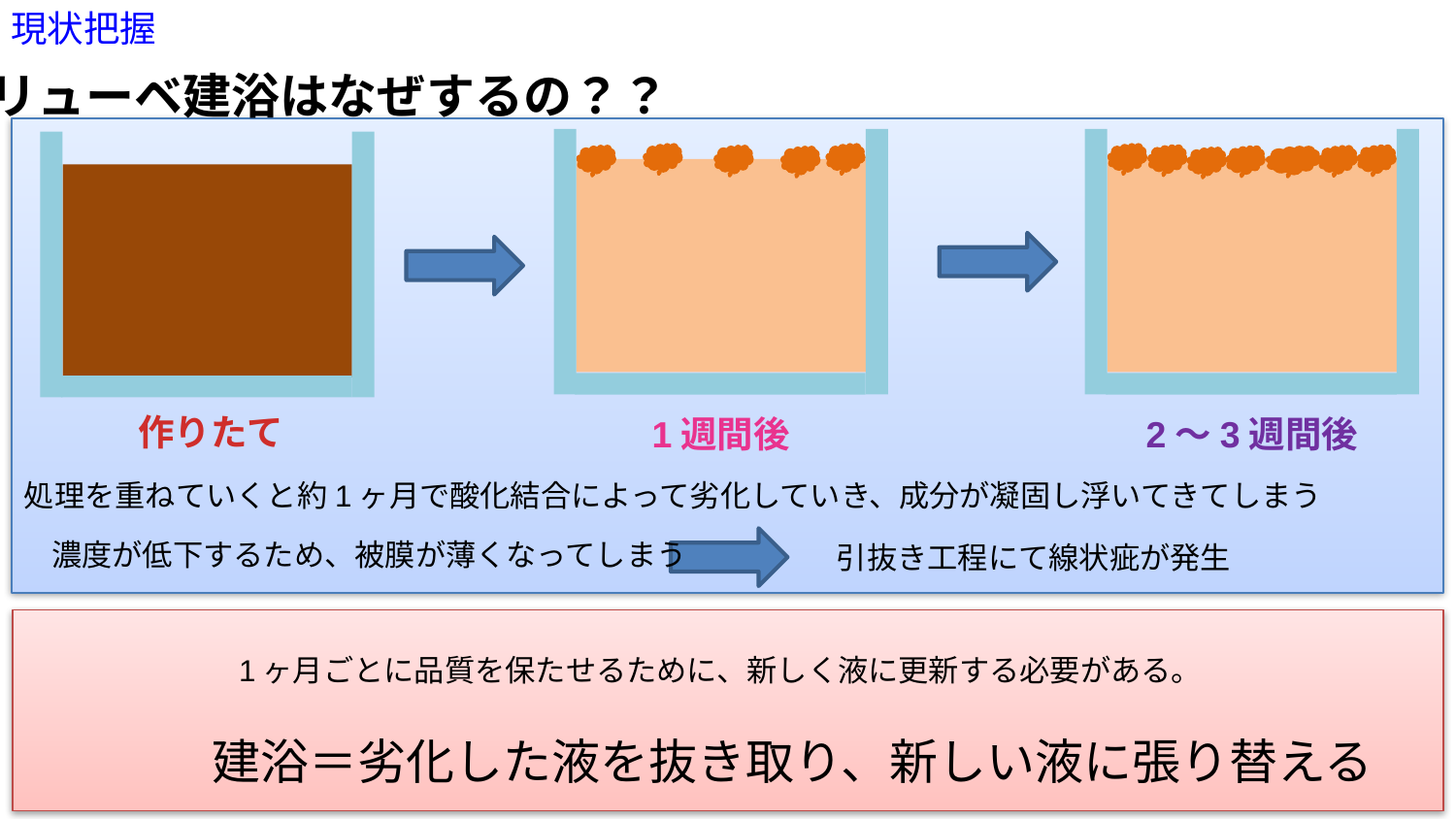

現状把握
リューベ建浴はなぜするの？？

作りたて
1週間後
2～3週間後
処理を重ねていくと約1ヶ月で酸化結合によって劣化していき、成分が凝固し浮いてきてしまう

濃度が低下するため、被膜が薄くなってしまう
引抜き工程にて線状疵が発生

1ヶ月ごとに品質を保たせるために、新しく液に更新する必要がある。
建浴＝劣化した液を抜き取り、新しい液に張り替える